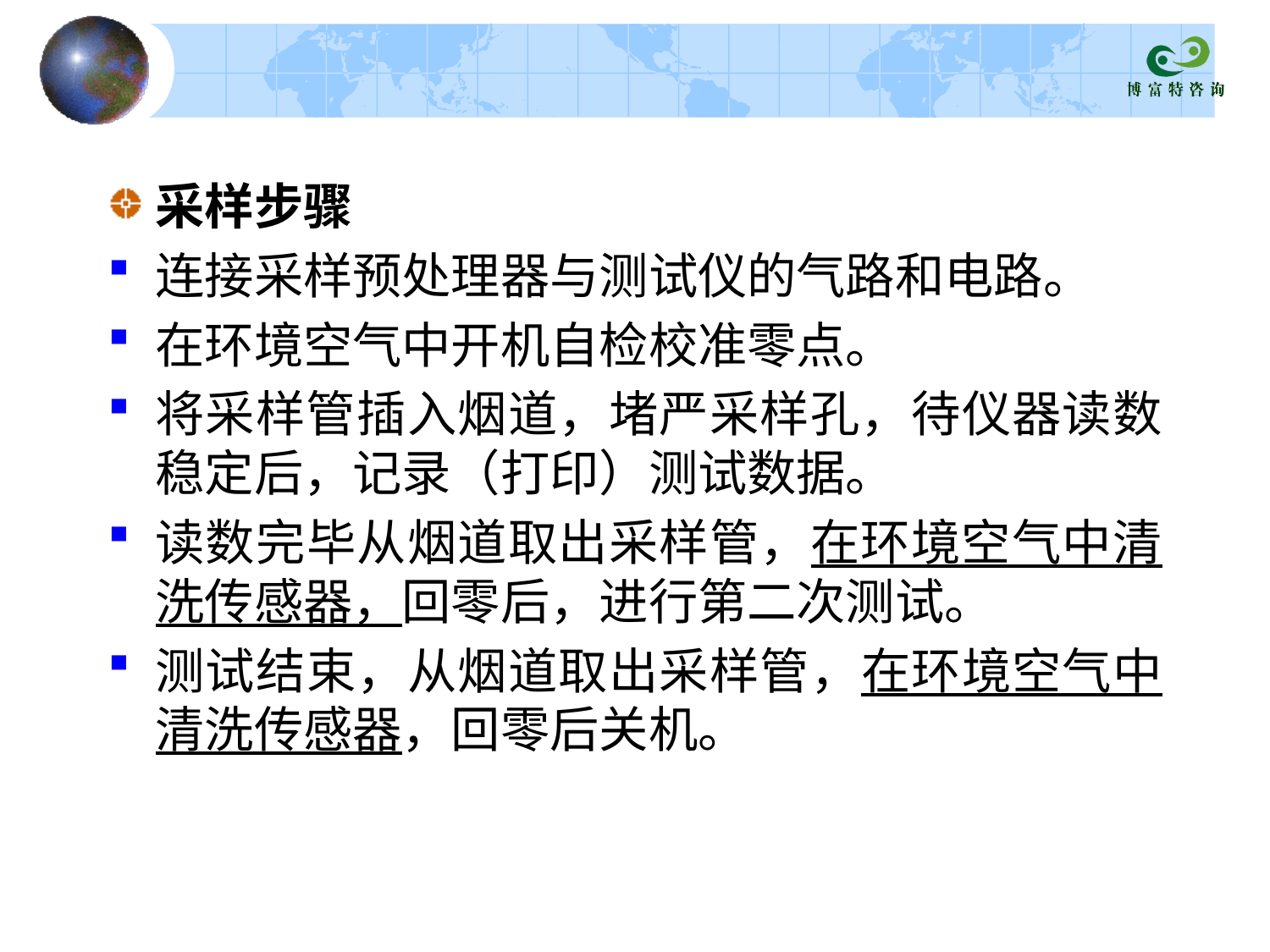

采样步骤
连接采样预处理器与测试仪的气路和电路。
在环境空气中开机自检校准零点。
将采样管插入烟道，堵严采样孔，待仪器读数稳定后，记录（打印）测试数据。
读数完毕从烟道取出采样管，在环境空气中清洗传感器，回零后，进行第二次测试。
测试结束，从烟道取出采样管，在环境空气中清洗传感器，回零后关机。